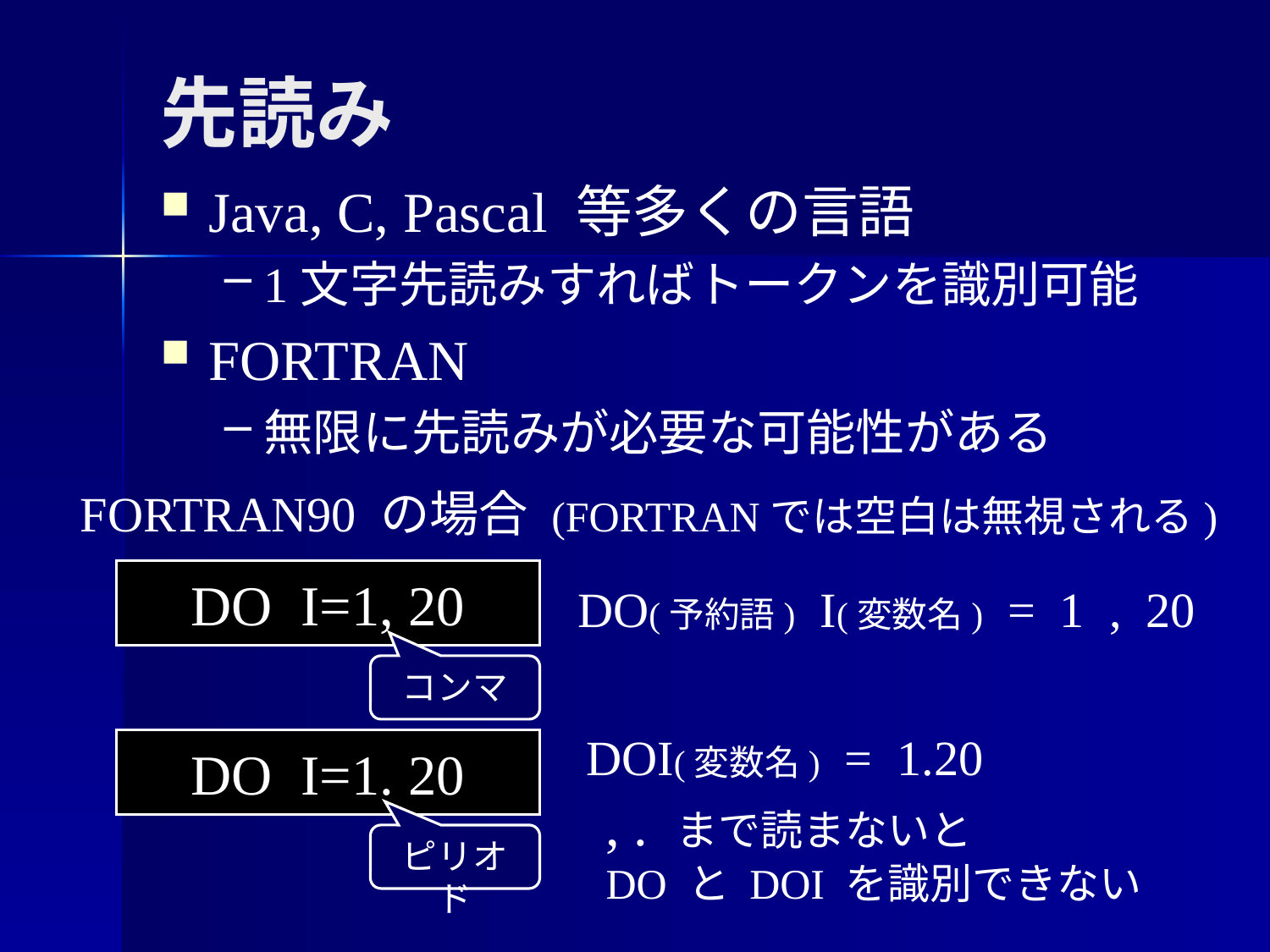

# 先読み
Java, C, Pascal 等多くの言語
1文字先読みすればトークンを識別可能
FORTRAN
無限に先読みが必要な可能性がある
FORTRAN90 の場合 (FORTRANでは空白は無視される)
DO  I=1, 20
DO(予約語)  I(変数名)  =  1  ,  20
コンマ
DOI(変数名)  =  1.20
DO  I=1. 20
, . まで読まないと
DO と DOI を識別できない
ピリオド